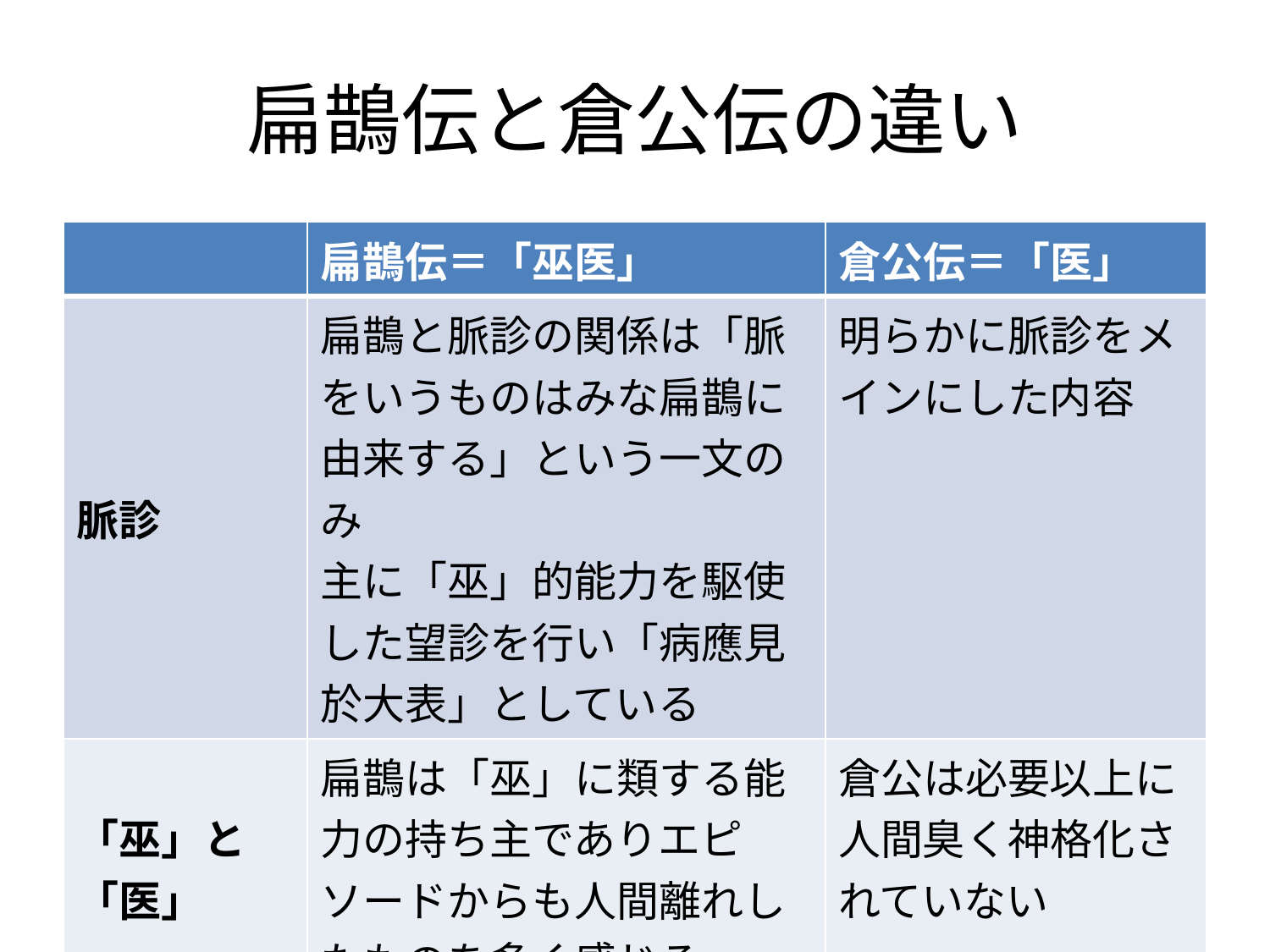

# 扁鵲伝と倉公伝の違い
|  | 扁鵲伝＝「巫医」 | 倉公伝＝「医」 |
| --- | --- | --- |
| 脈診 | 扁鵲と脈診の関係は「脈をいうものはみな扁鵲に由来する」という一文のみ 主に「巫」的能力を駆使した望診を行い「病應見於大表」としている | 明らかに脈診をメインにした内容 |
| 「巫」と「医」 | 扁鵲は「巫」に類する能力の持ち主でありエピソードからも人間離れしたものを多く感じる | 倉公は必要以上に人間臭く神格化されていない |